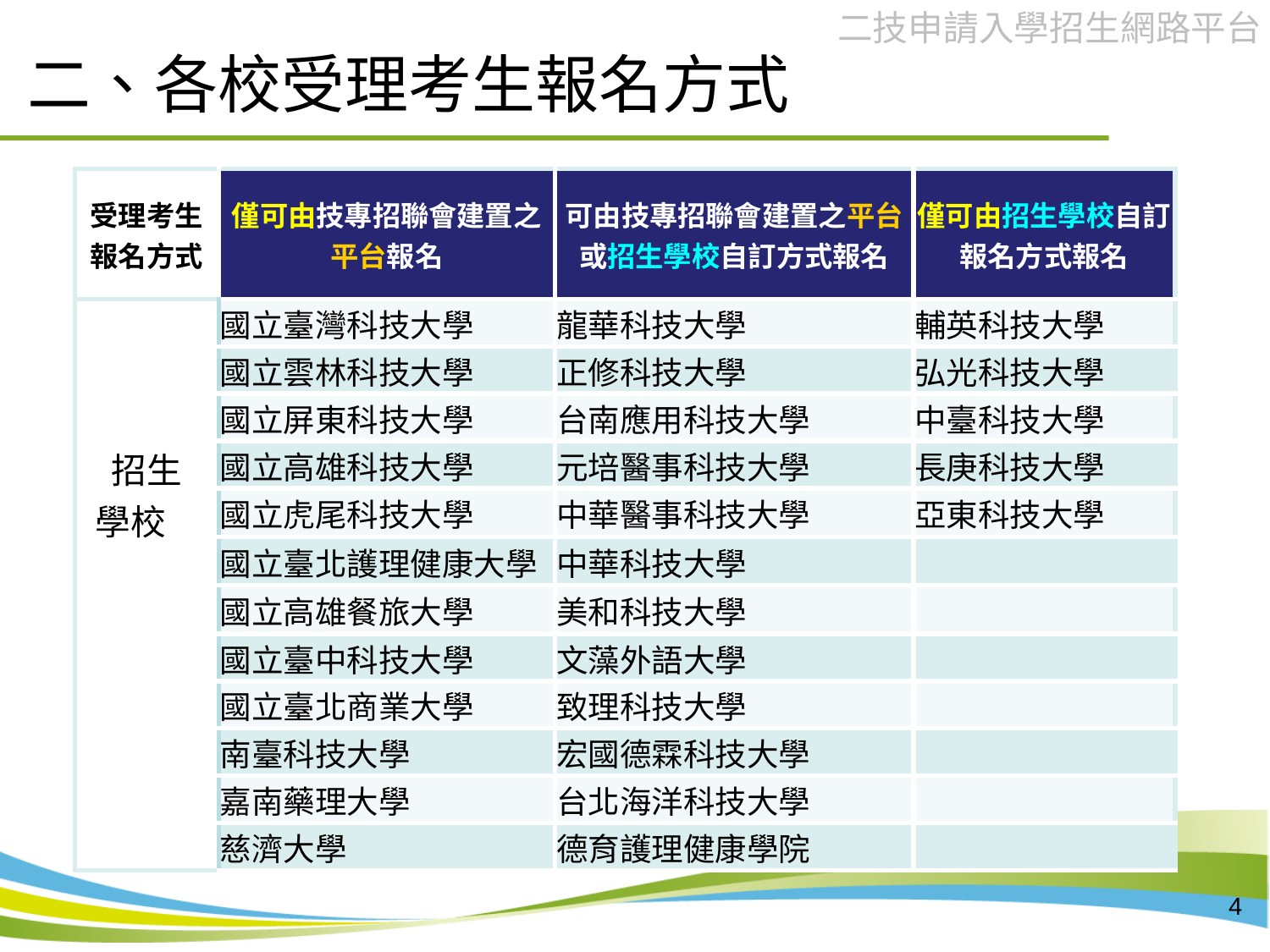

二、各校受理考生報名方式
| 受理考生 報名方式 | 僅可由技專招聯會建置之平台報名 | 可由技專招聯會建置之平台或招生學校自訂方式報名 | 僅可由招生學校自訂報名方式報名 |
| --- | --- | --- | --- |
| 招生 學校 | 國立臺灣科技大學 | 龍華科技大學 | 輔英科技大學 |
|  | 國立雲林科技大學 | 正修科技大學 | 弘光科技大學 |
|  | 國立屏東科技大學 | 台南應用科技大學 | 中臺科技大學 |
|  | 國立高雄科技大學 | 元培醫事科技大學 | 長庚科技大學 |
|  | 國立虎尾科技大學 | 中華醫事科技大學 | 亞東科技大學 |
|  | 國立臺北護理健康大學 | 中華科技大學 |  |
|  | 國立高雄餐旅大學 | 美和科技大學 |  |
|  | 國立臺中科技大學 | 文藻外語大學 |  |
|  | 國立臺北商業大學 | 致理科技大學 |  |
|  | 南臺科技大學 | 宏國德霖科技大學 |  |
|  | 嘉南藥理大學 | 台北海洋科技大學 |  |
|  | 慈濟大學 | 德育護理健康學院 |  |
4